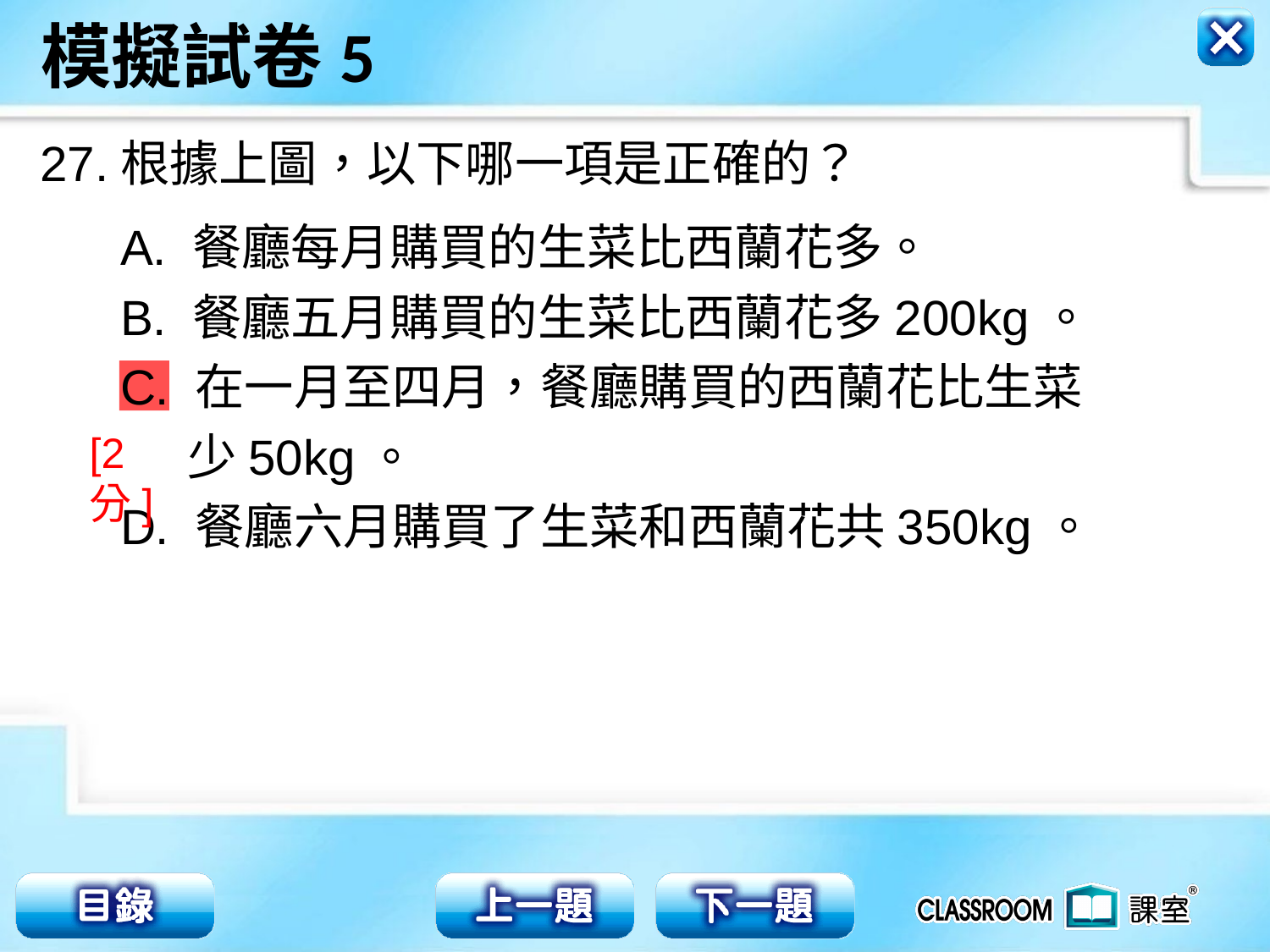

27.
根據上圖，以下哪一項是正確的？
A. 餐廳每月購買的生菜比西蘭花多。
B. 餐廳五月購買的生菜比西蘭花多200kg。
C. 在一月至四月，餐廳購買的西蘭花比生菜
     少50kg。
D. 餐廳六月購買了生菜和西蘭花共350kg。

[2分]